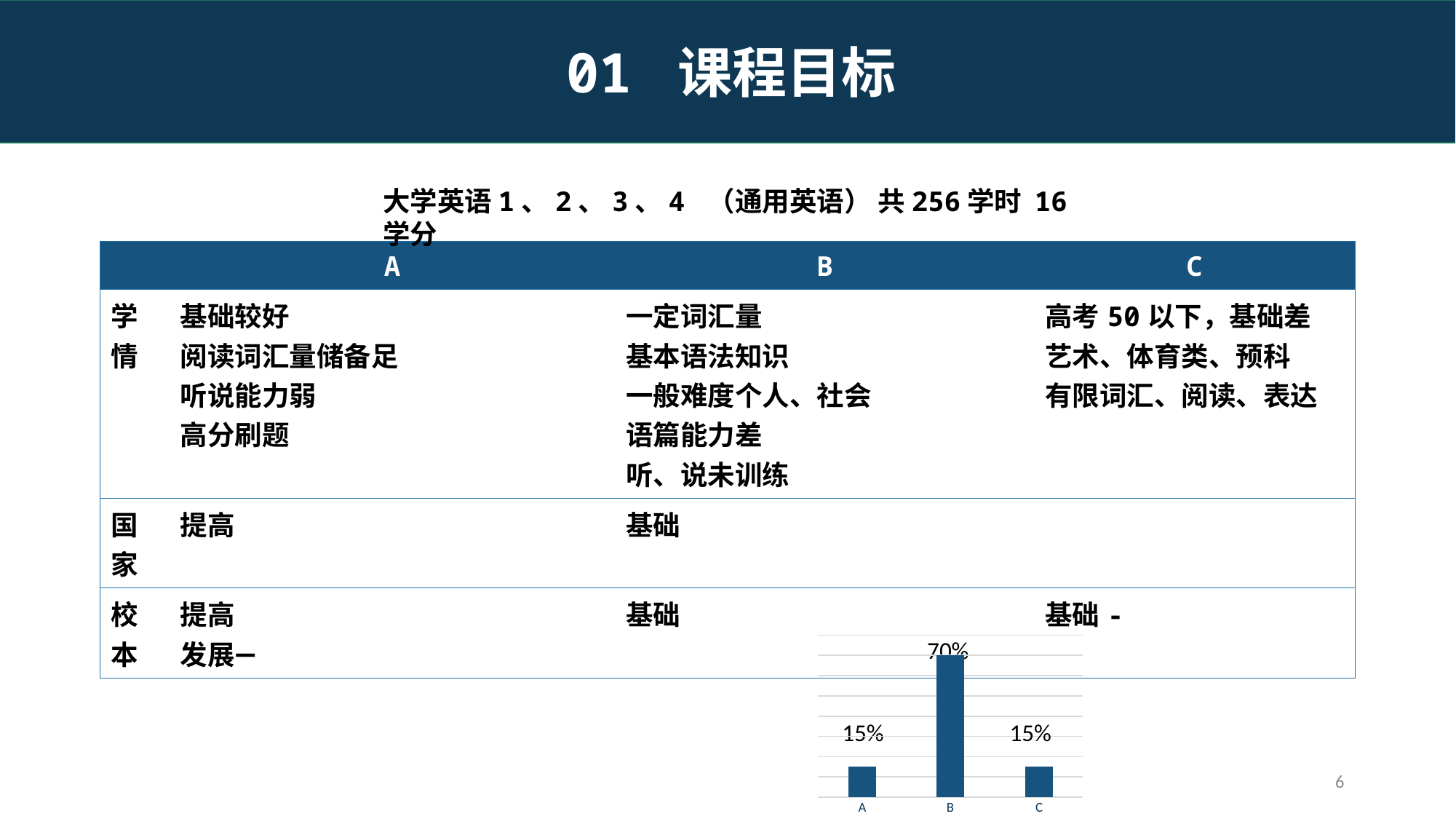

01 课程目标
大学英语1、2、3、4 （通用英语） 共256学时 16学分
|  | A | B | C |
| --- | --- | --- | --- |
| 学情 | 基础较好 阅读词汇量储备足 听说能力弱 高分刷题 | 一定词汇量 基本语法知识 一般难度个人、社会 语篇能力差 听、说未训练 | 高考50以下，基础差 艺术、体育类、预科 有限词汇、阅读、表达 |
| 国家 | 提高 | 基础 |  |
| 校本 | 提高 发展➖ | 基础 | 基础- |
70%

### Chart

| Category |  |
|---|---|
| A | 0.15 |
| B | 0.7 |
| C | 0.15 |
15%
15%
6